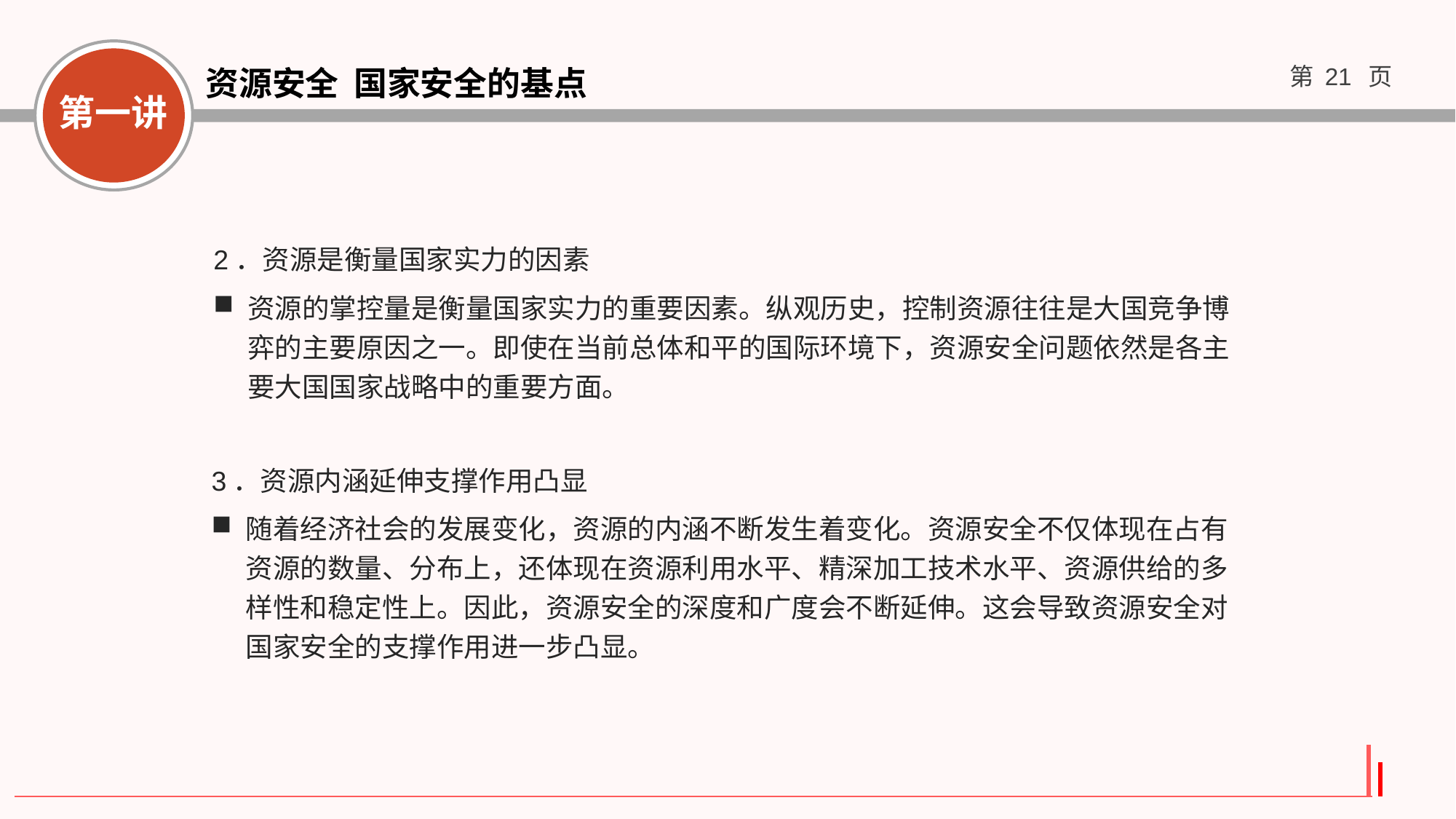

2．资源是衡量国家实力的因素
资源的掌控量是衡量国家实力的重要因素。纵观历史，控制资源往往是大国竞争博弈的主要原因之一。即使在当前总体和平的国际环境下，资源安全问题依然是各主要大国国家战略中的重要方面。
3．资源内涵延伸支撑作用凸显
随着经济社会的发展变化，资源的内涵不断发生着变化。资源安全不仅体现在占有资源的数量、分布上，还体现在资源利用水平、精深加工技术水平、资源供给的多样性和稳定性上。因此，资源安全的深度和广度会不断延伸。这会导致资源安全对国家安全的支撑作用进一步凸显。